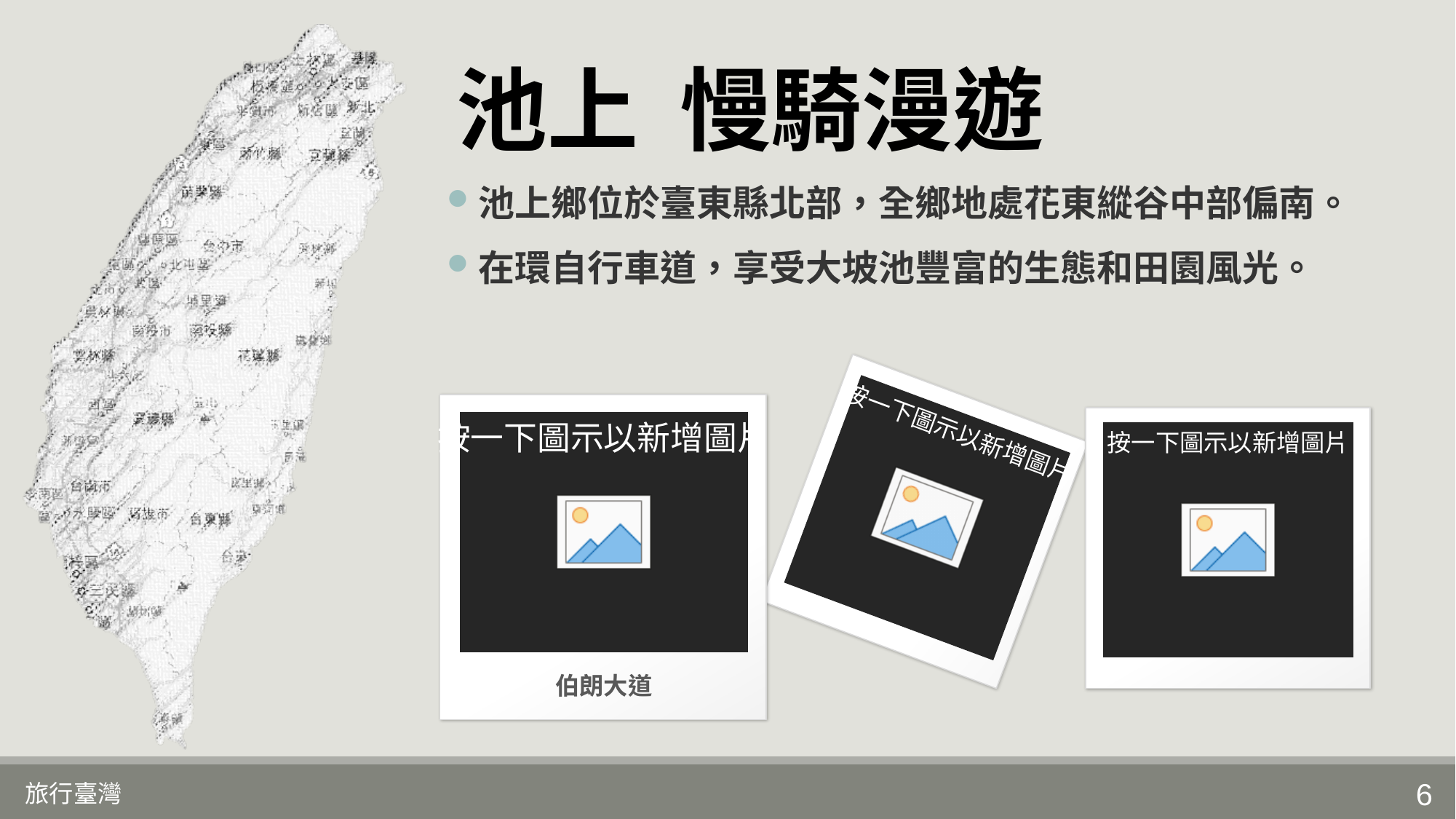

# 池上  慢騎漫遊
池上鄉位於臺東縣北部，全鄉地處花東縱谷中部偏南。
在環自行車道，享受大坡池豐富的生態和田園風光。

伯朗大道
旅行臺灣
6